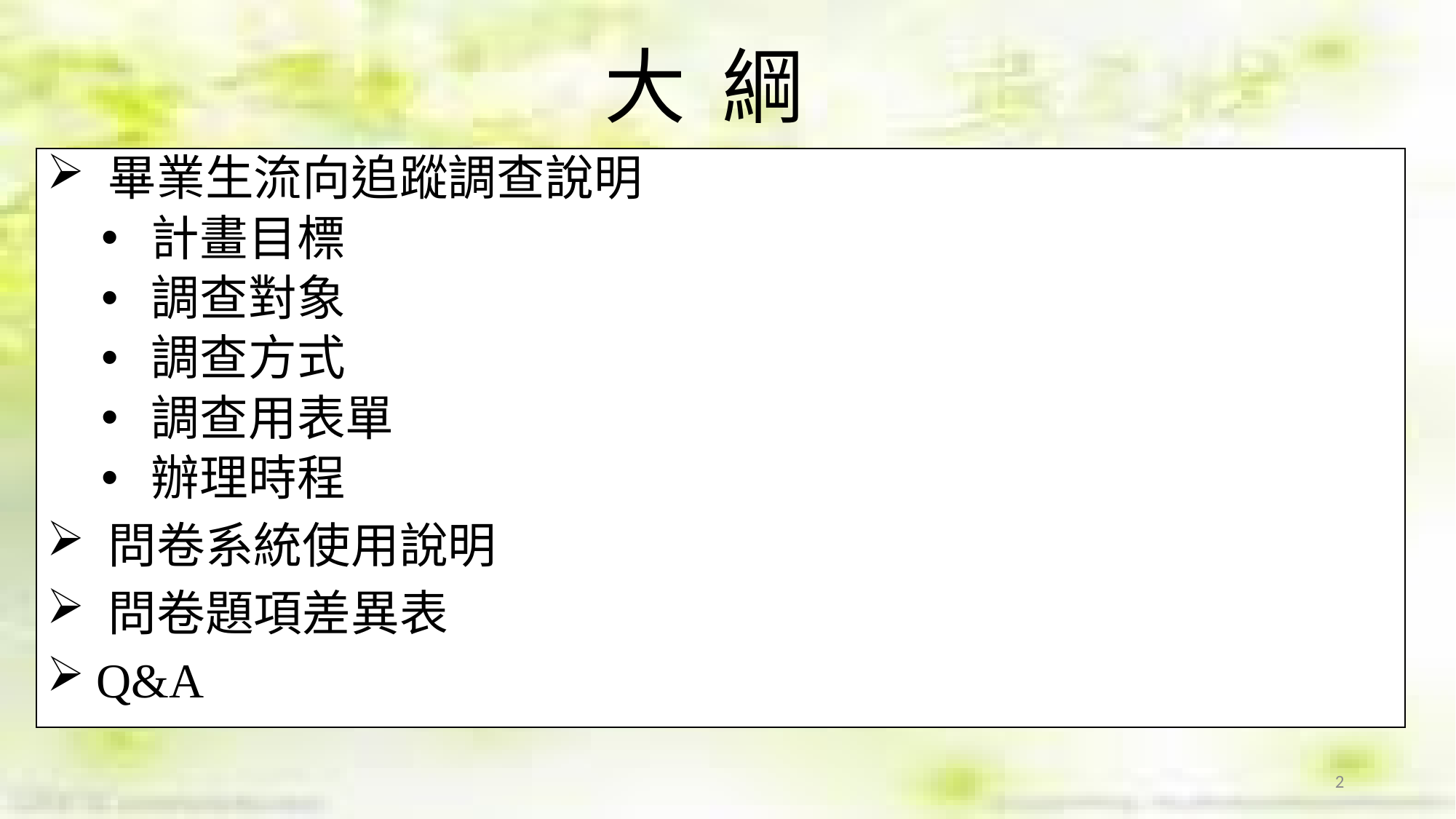

# 大  綱
 畢業生流向追蹤調查說明
 計畫目標
 調查對象
 調查方式
 調查用表單
 辦理時程
 問卷系統使用說明
 問卷題項差異表
 Q&A

2